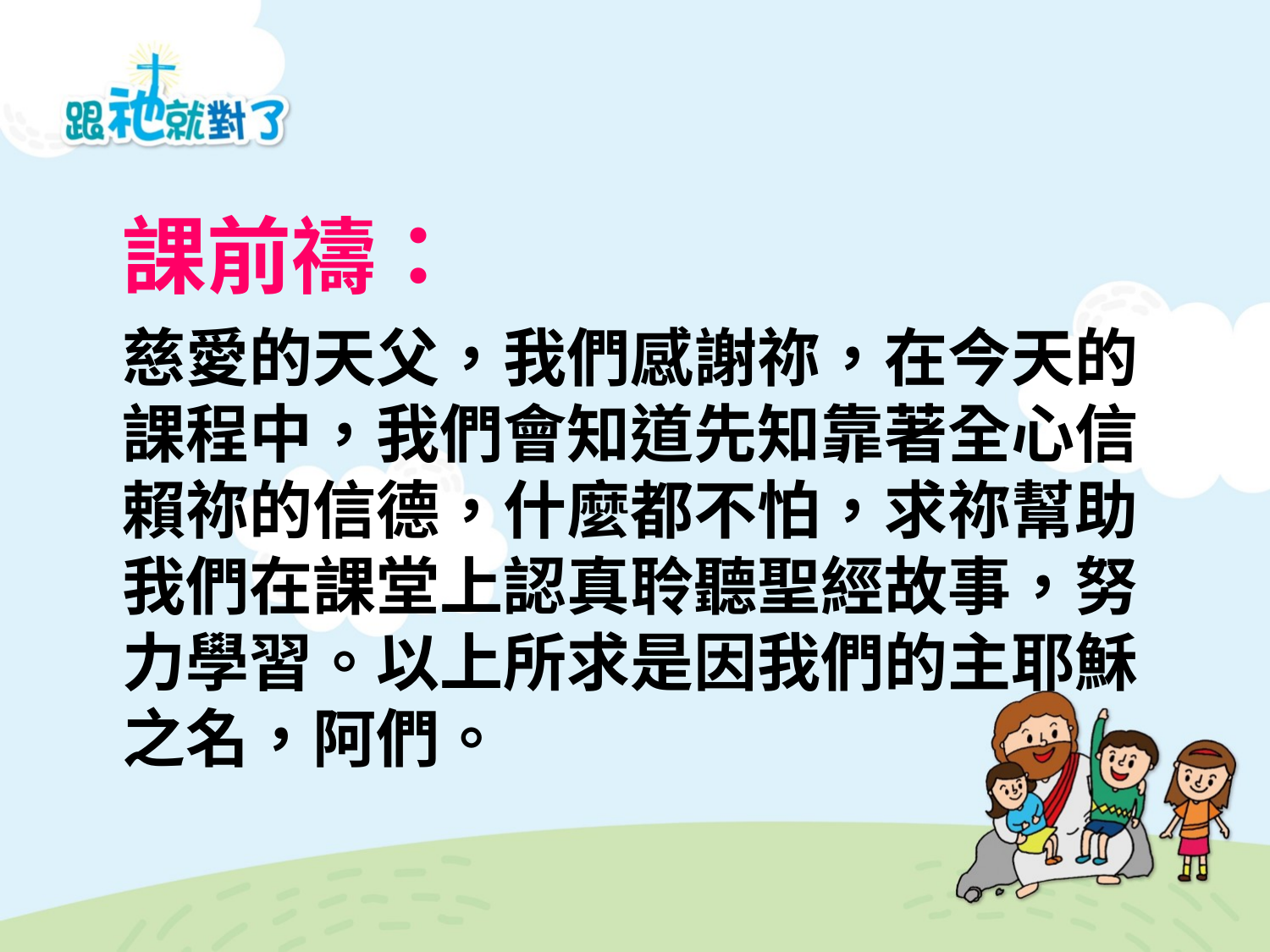

課前禱：
慈愛的天父，我們感謝祢，在今天的課程中，我們會知道先知靠著全心信賴祢的信德，什麼都不怕，求祢幫助我們在課堂上認真聆聽聖經故事，努力學習。以上所求是因我們的主耶穌之名，阿們。